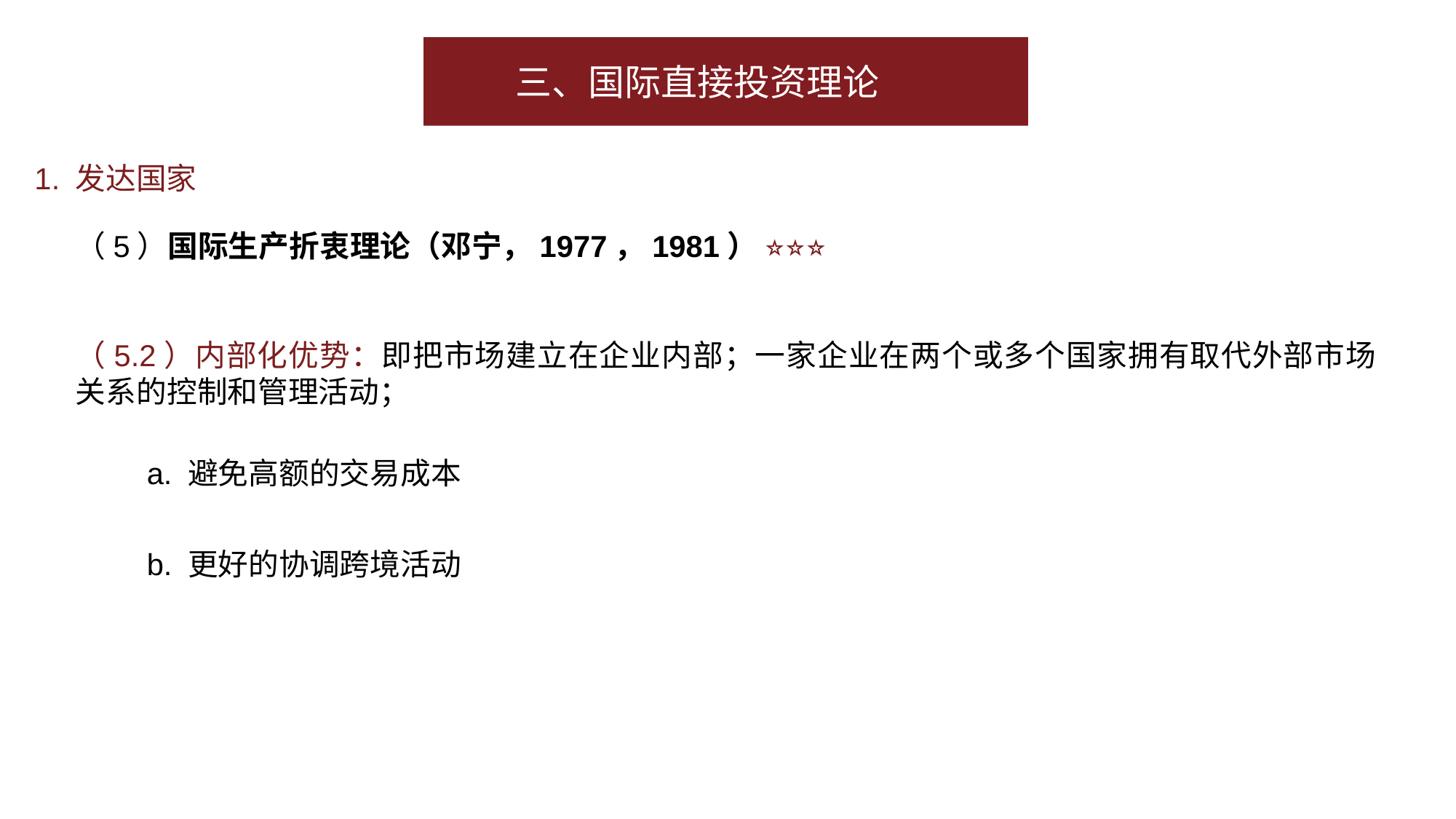

三、国际直接投资理论
1. 发达国家
（5）国际生产折衷理论（邓宁，1977，1981） ⭐⭐⭐

（5.2）内部化优势：即把市场建立在企业内部；一家企业在两个或多个国家拥有取代外部市场关系的控制和管理活动；

  a. 避免高额的交易成本

  b. 更好的协调跨境活动